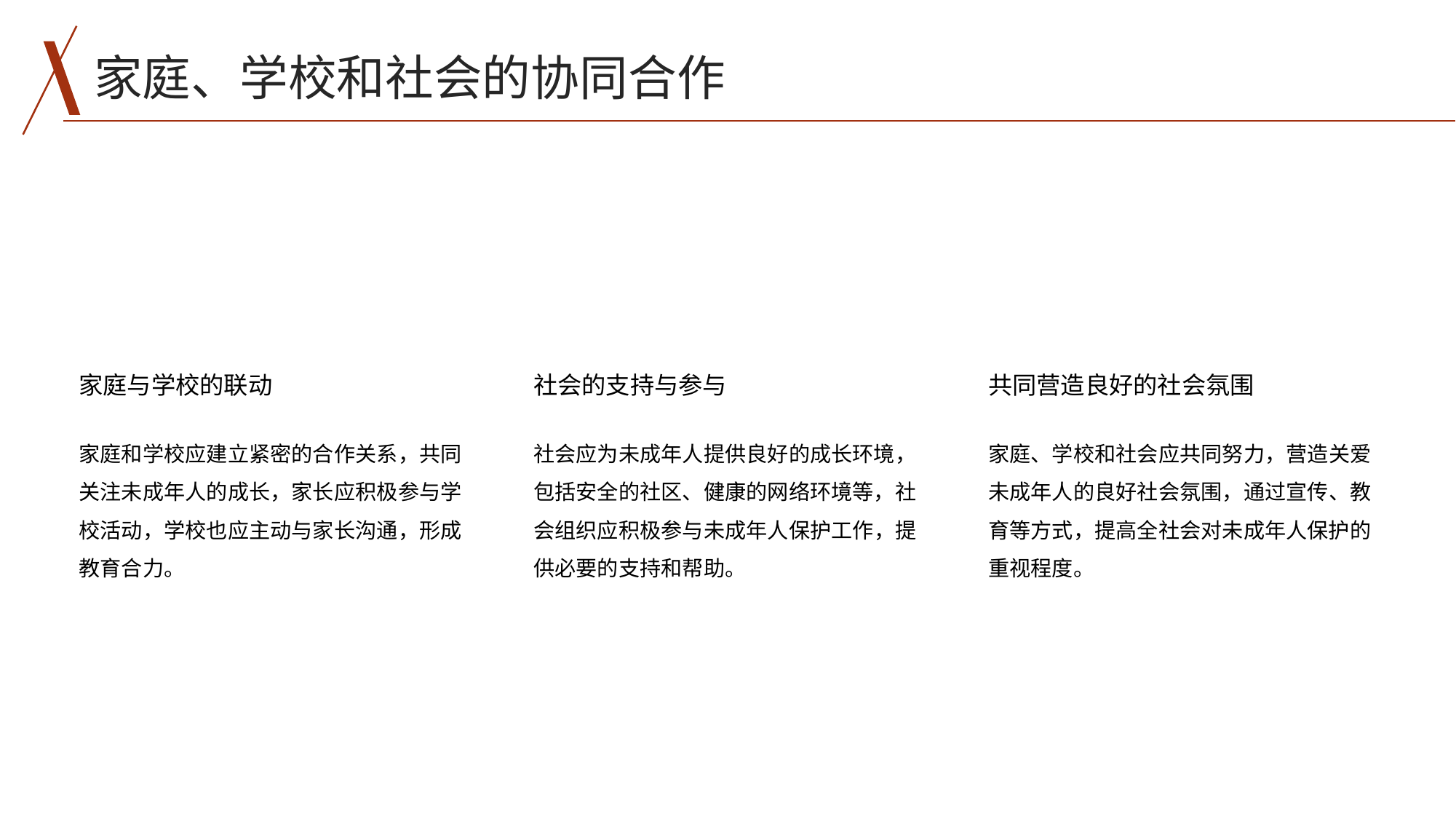

家庭、学校和社会的协同合作
01
02
03
家庭与学校的联动
社会的支持与参与
共同营造良好的社会氛围
家庭和学校应建立紧密的合作关系，共同关注未成年人的成长，家长应积极参与学校活动，学校也应主动与家长沟通，形成教育合力。
社会应为未成年人提供良好的成长环境，包括安全的社区、健康的网络环境等，社会组织应积极参与未成年人保护工作，提供必要的支持和帮助。
家庭、学校和社会应共同努力，营造关爱未成年人的良好社会氛围，通过宣传、教育等方式，提高全社会对未成年人保护的重视程度。